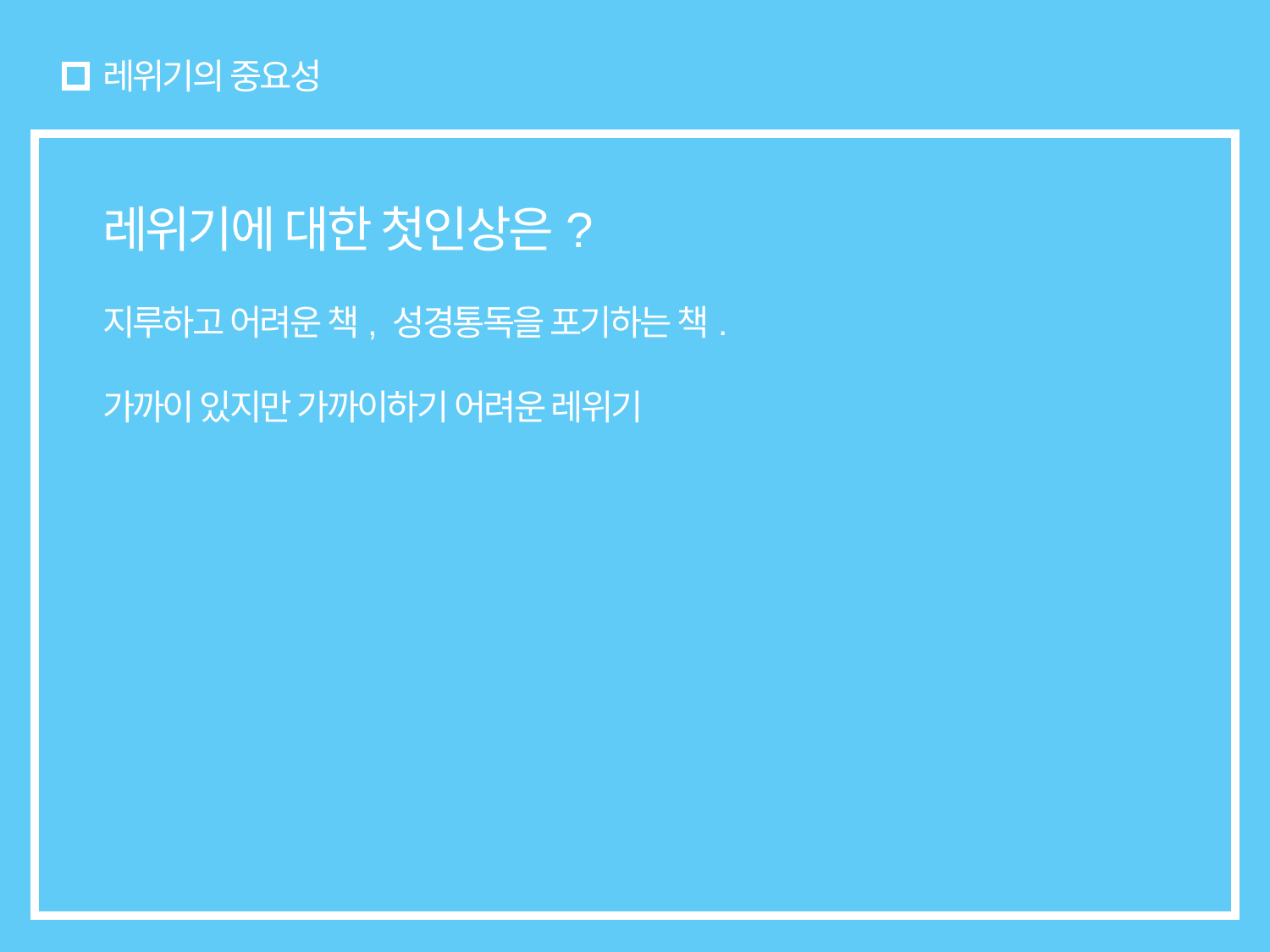

# 레위기의 중요성

레위기에 대한 첫인상은?

지루하고 어려운 책, 성경통독을 포기하는 책.

가까이 있지만 가까이하기 어려운 레위기